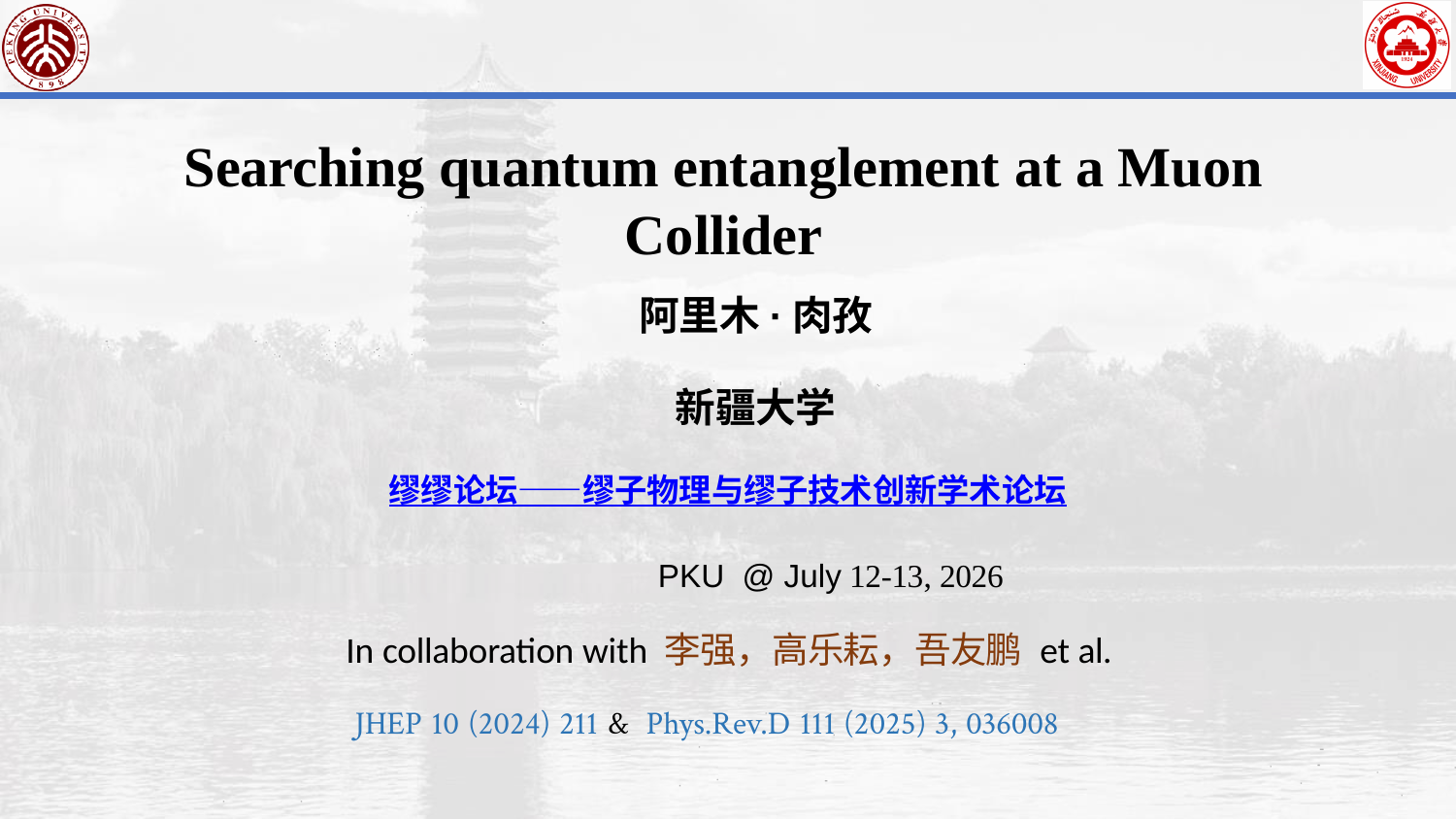

# Searching quantum entanglement at a Muon Collider
阿里木·肉孜
新疆大学

缪缪论坛——缪子物理与缪子技术创新学术论坛
PKU  @ July 12-13, 2026
In collaboration with 李强，高乐耘，吾友鹏 et al.
JHEP 10 (2024) 211 &  Phys.Rev.D 111 (2025) 3, 036008